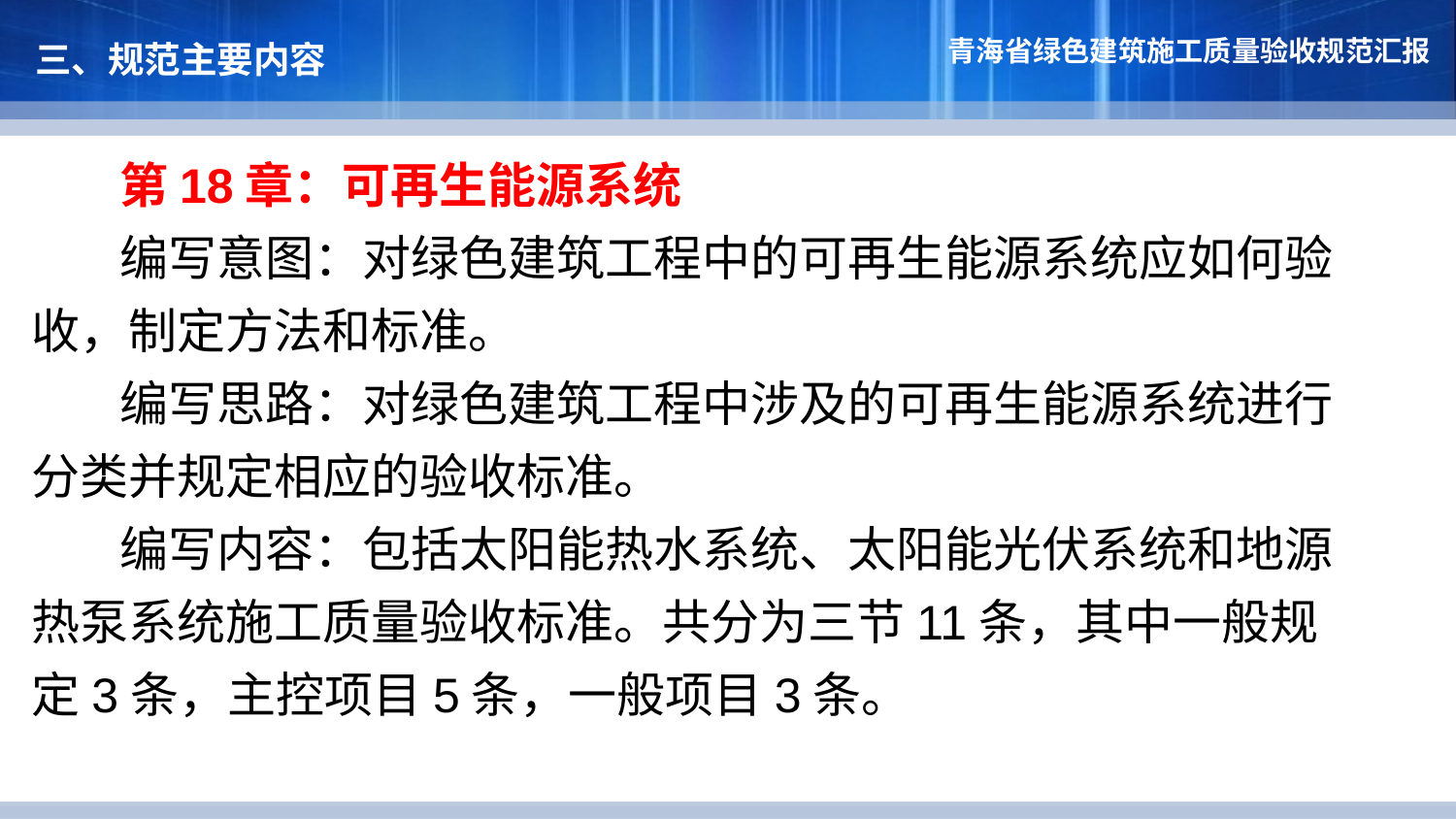

三、规范主要内容
       第18章：可再生能源系统
       编写意图：对绿色建筑工程中的可再生能源系统应如何验收，制定方法和标准。
       编写思路：对绿色建筑工程中涉及的可再生能源系统进行分类并规定相应的验收标准。
       编写内容：包括太阳能热水系统、太阳能光伏系统和地源热泵系统施工质量验收标准。共分为三节11条，其中一般规定3条，主控项目5条，一般项目3条。